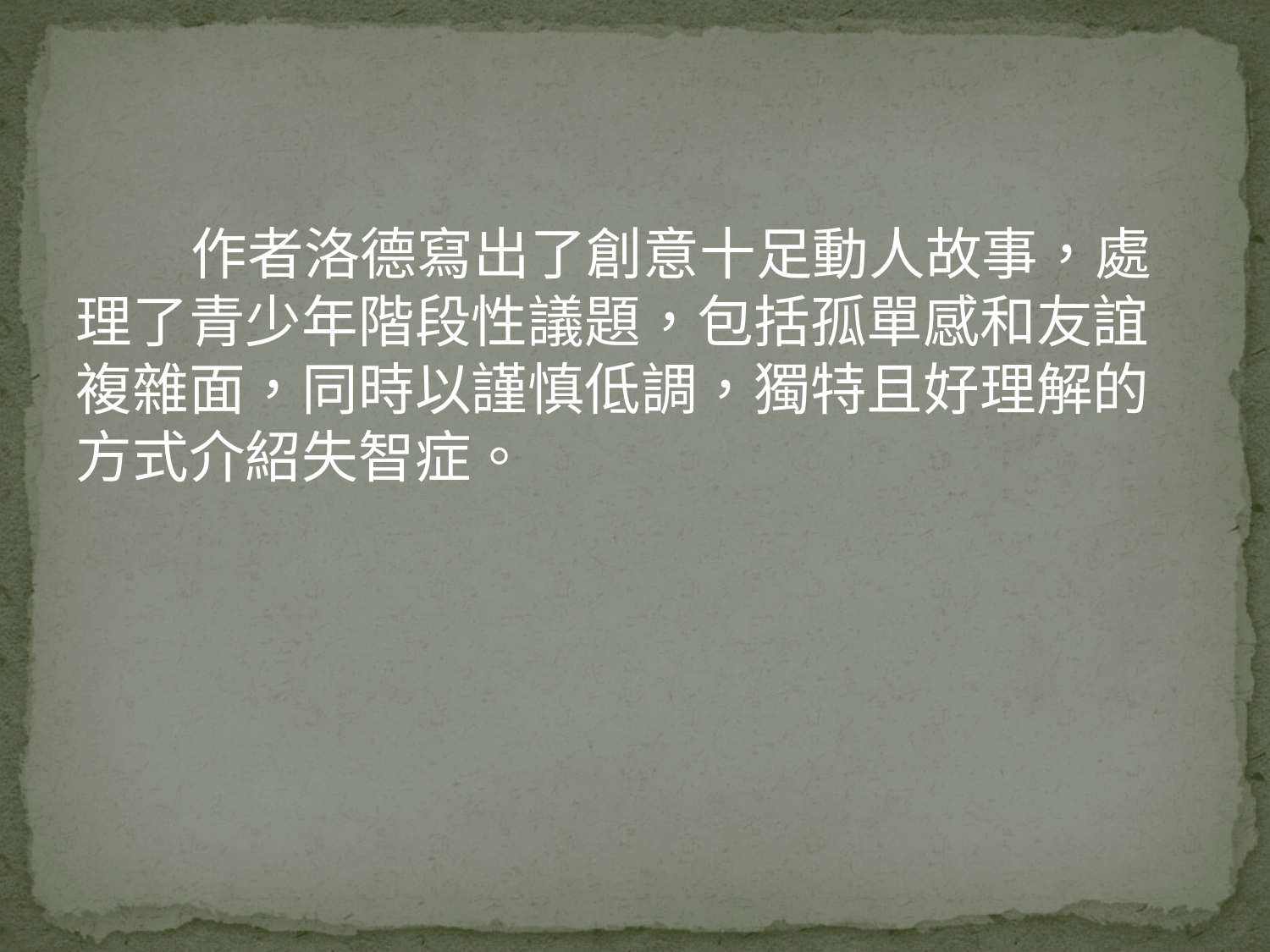

#
        作者洛德寫出了創意十足動人故事，處理了青少年階段性議題，包括孤單感和友誼複雜面，同時以謹慎低調，獨特且好理解的方式介紹失智症。